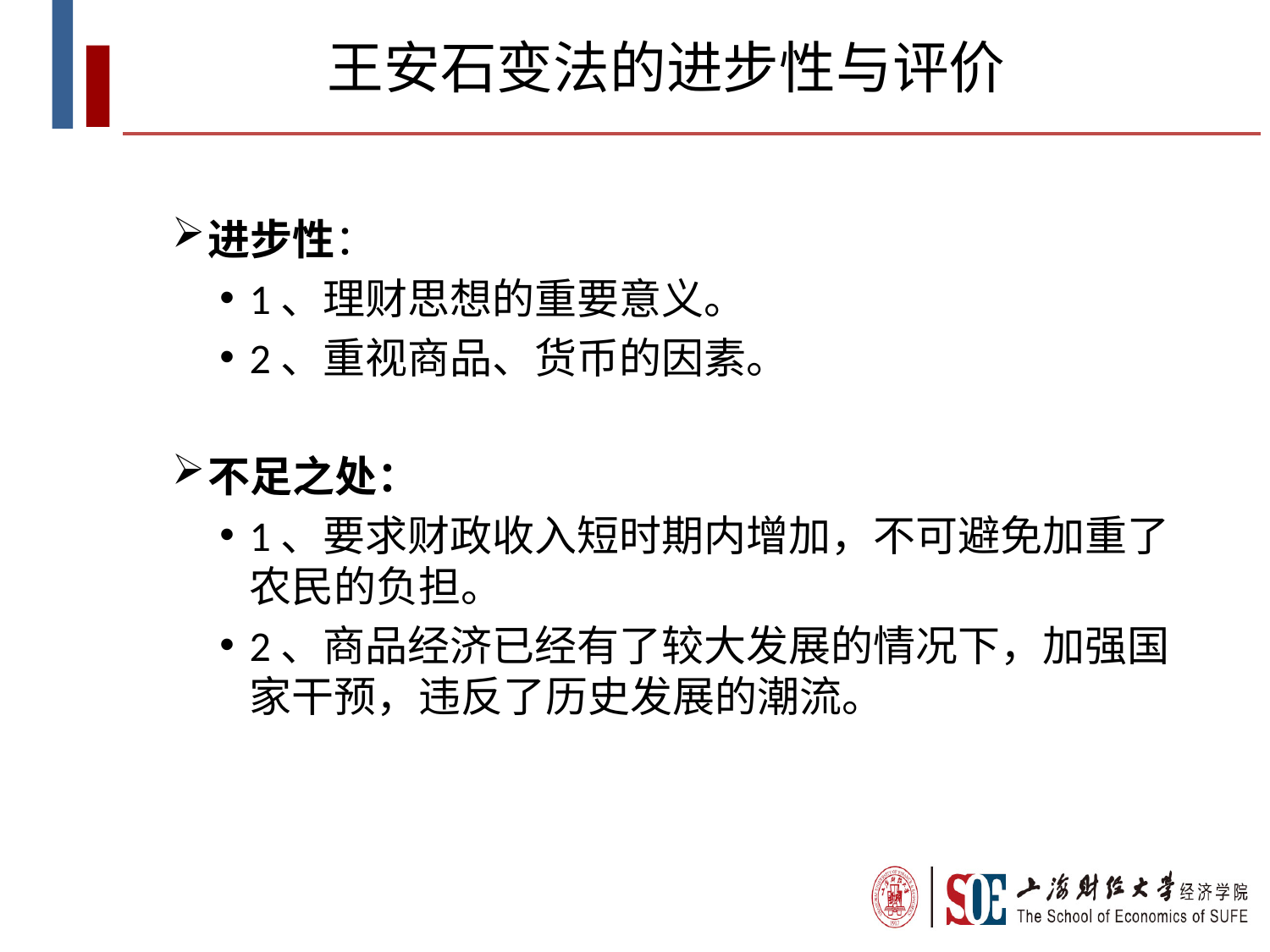

王安石变法的进步性与评价
进步性：
1、理财思想的重要意义。
2、重视商品、货币的因素。

不足之处：
1、要求财政收入短时期内增加，不可避免加重了农民的负担。
2、商品经济已经有了较大发展的情况下，加强国家干预，违反了历史发展的潮流。